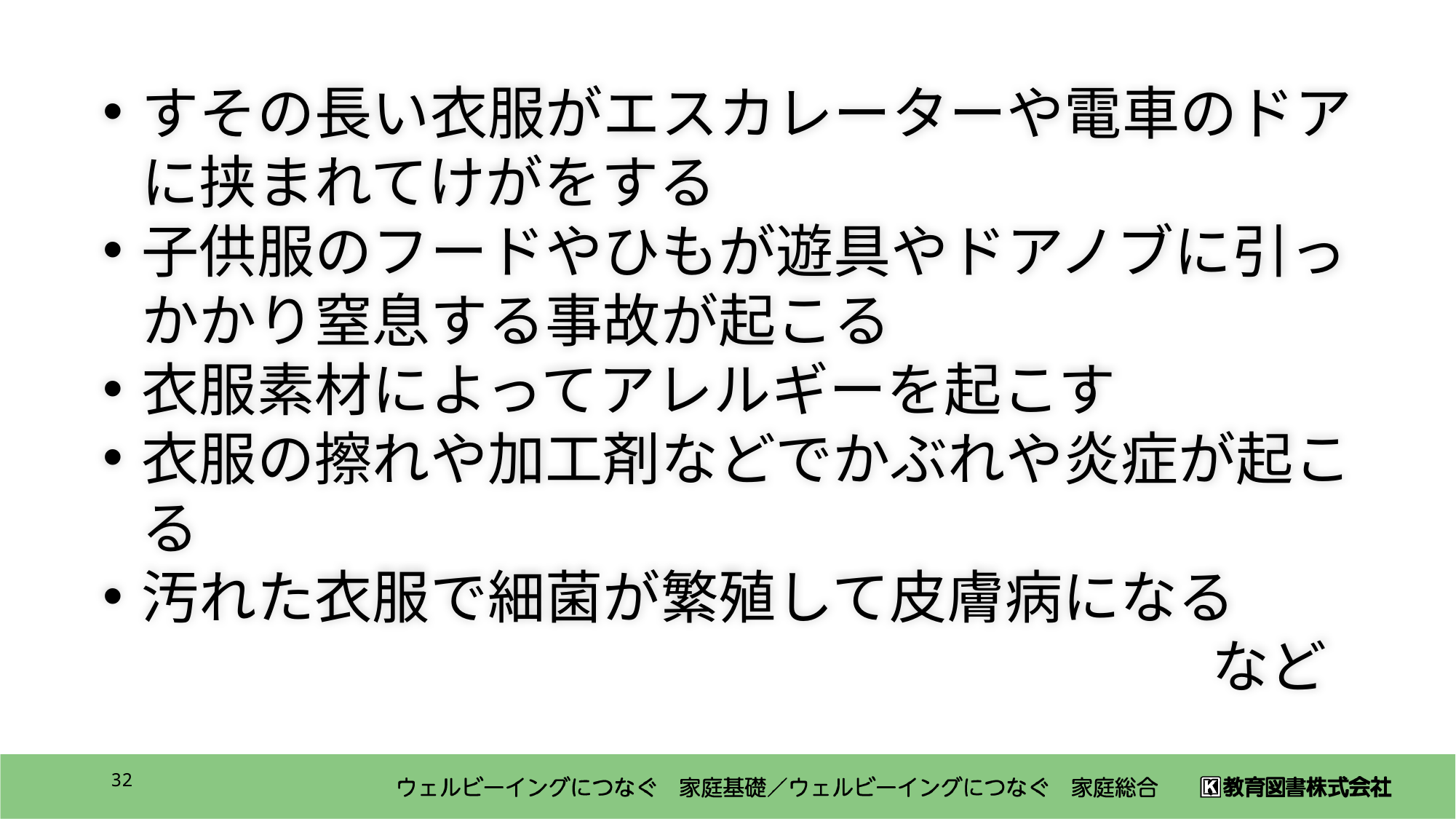

すその長い衣服がエスカレーターや電車のドアに挟まれてけがをする
子供服のフードやひもが遊具やドアノブに引っかかり窒息する事故が起こる
衣服素材によってアレルギーを起こす
衣服の擦れや加工剤などでかぶれや炎症が起こる
汚れた衣服で細菌が繁殖して皮膚病になる
　　　　　　　　　　　　　　　　　　　 など
32